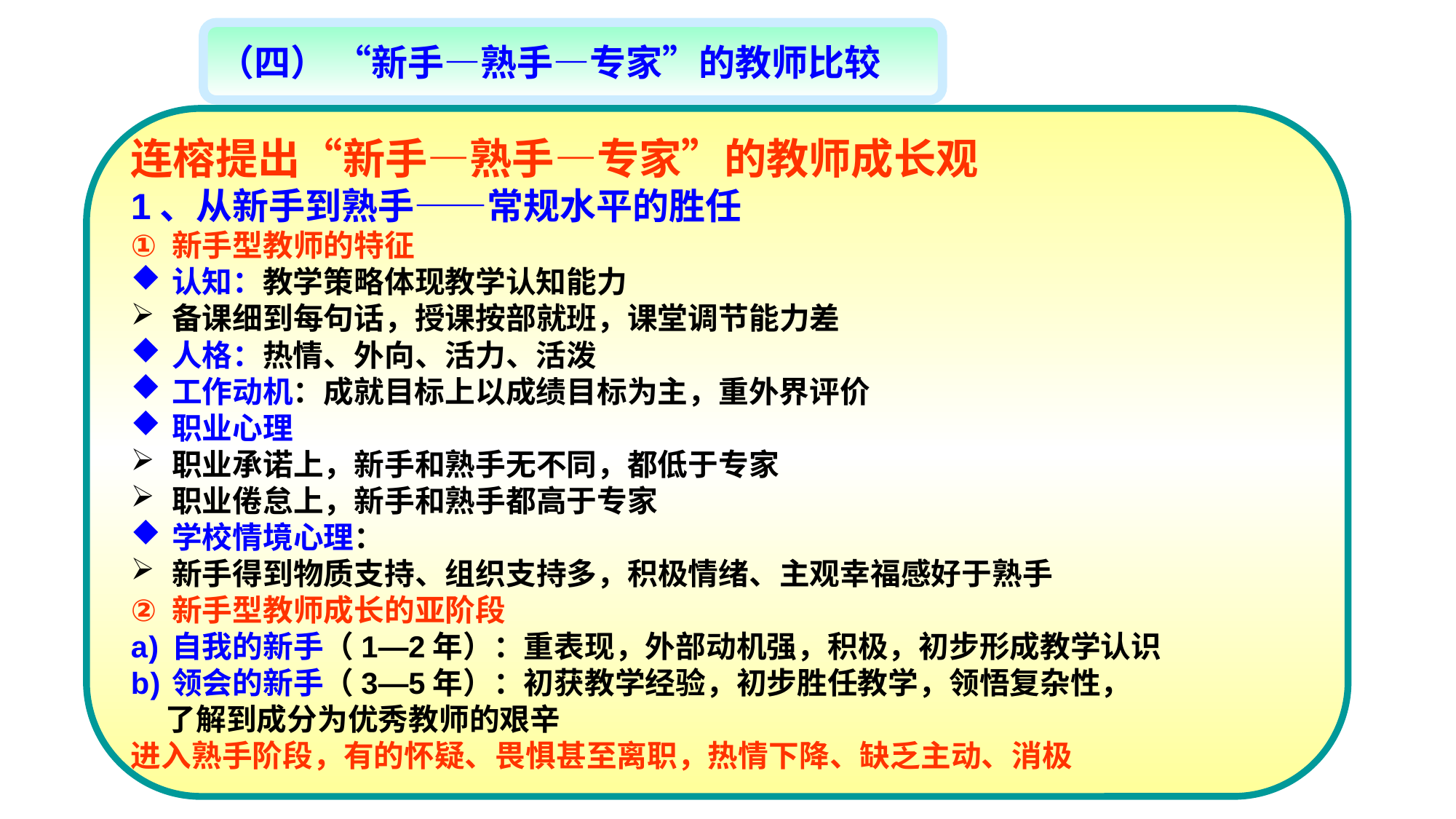

（四） “新手—熟手—专家”的教师比较
连榕提出“新手—熟手—专家”的教师成长观
1、从新手到熟手——常规水平的胜任
新手型教师的特征
认知：教学策略体现教学认知能力
备课细到每句话，授课按部就班，课堂调节能力差
人格：热情、外向、活力、活泼
工作动机：成就目标上以成绩目标为主，重外界评价
职业心理
职业承诺上，新手和熟手无不同，都低于专家
职业倦怠上，新手和熟手都高于专家
学校情境心理：
新手得到物质支持、组织支持多，积极情绪、主观幸福感好于熟手
新手型教师成长的亚阶段
自我的新手（1—2年）：重表现，外部动机强，积极，初步形成教学认识
领会的新手（3—5年）：初获教学经验，初步胜任教学，领悟复杂性，
    了解到成分为优秀教师的艰辛
进入熟手阶段，有的怀疑、畏惧甚至离职，热情下降、缺乏主动、消极